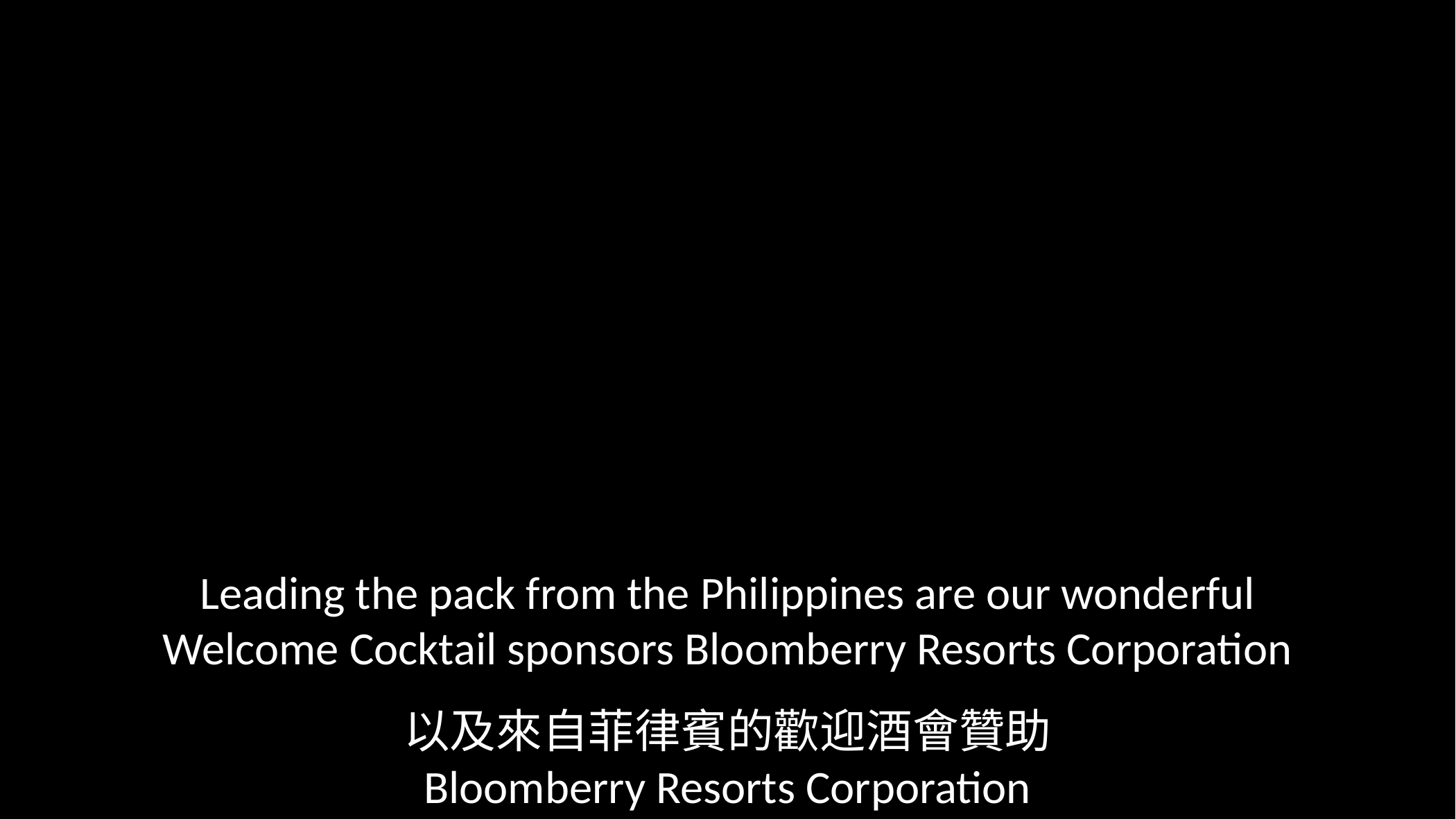

Leading the pack from the Philippines are our wonderful Welcome Cocktail sponsors Bloomberry Resorts Corporation

以及來自菲律賓的歡迎酒會贊助
Bloomberry Resorts Corporation